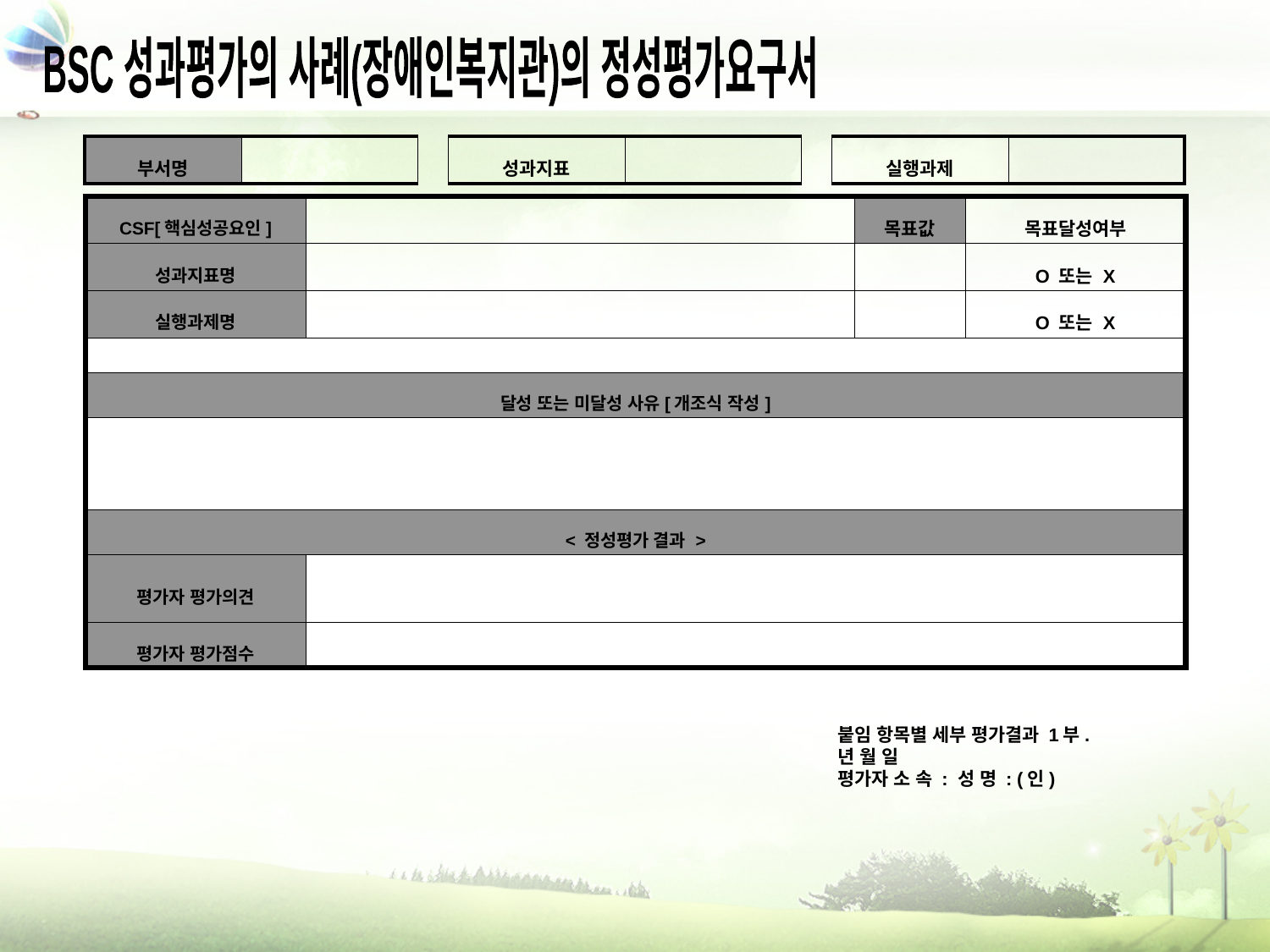

BSC 성과평가의 사례(장애인복지관)의 정성평가요구서
| 부서명 |  |  | 성과지표 |  |  | 실행과제 |  |
| --- | --- | --- | --- | --- | --- | --- | --- |
| CSF[핵심성공요인] |  | 목표값 | 목표달성여부 |
| --- | --- | --- | --- |
| 성과지표명 |  |  | O 또는 X |
| 실행과제명 |  |  | O 또는 X |
|  |  |  |  |
| 달성 또는 미달성 사유[개조식 작성] |  |  |  |
|  |  |  |  |
| < 정성평가 결과 > |  |  |  |
| 평가자 평가의견 |  |  |  |
| 평가자 평가점수 |  |  |  |
붙임 항목별 세부 평가결과 1부.
년 월 일
평가자 소 속 : 성 명 : (인)